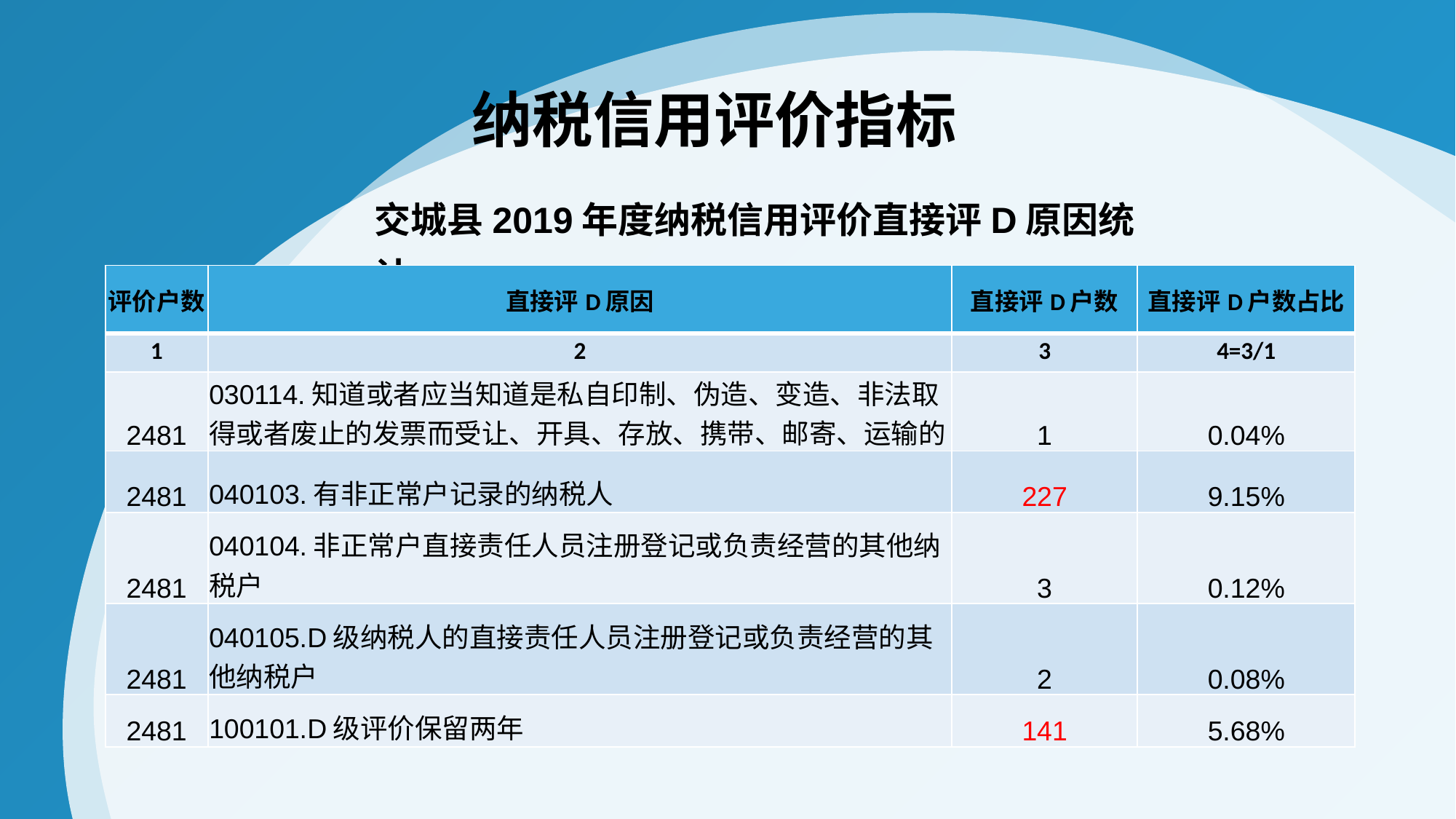

纳税信用评价指标

交城县2019年度纳税信用评价直接评D原因统计
| 评价户数 | 直接评D原因 | 直接评D户数 | 直接评D户数占比 |
| --- | --- | --- | --- |
| 1 | 2 | 3 | 4=3/1 |
| 2481 | 030114.知道或者应当知道是私自印制、伪造、变造、非法取得或者废止的发票而受让、开具、存放、携带、邮寄、运输的 | 1 | 0.04% |
| 2481 | 040103.有非正常户记录的纳税人 | 227 | 9.15% |
| 2481 | 040104.非正常户直接责任人员注册登记或负责经营的其他纳税户 | 3 | 0.12% |
| 2481 | 040105.D级纳税人的直接责任人员注册登记或负责经营的其他纳税户 | 2 | 0.08% |
| 2481 | 100101.D级评价保留两年 | 141 | 5.68% |

。